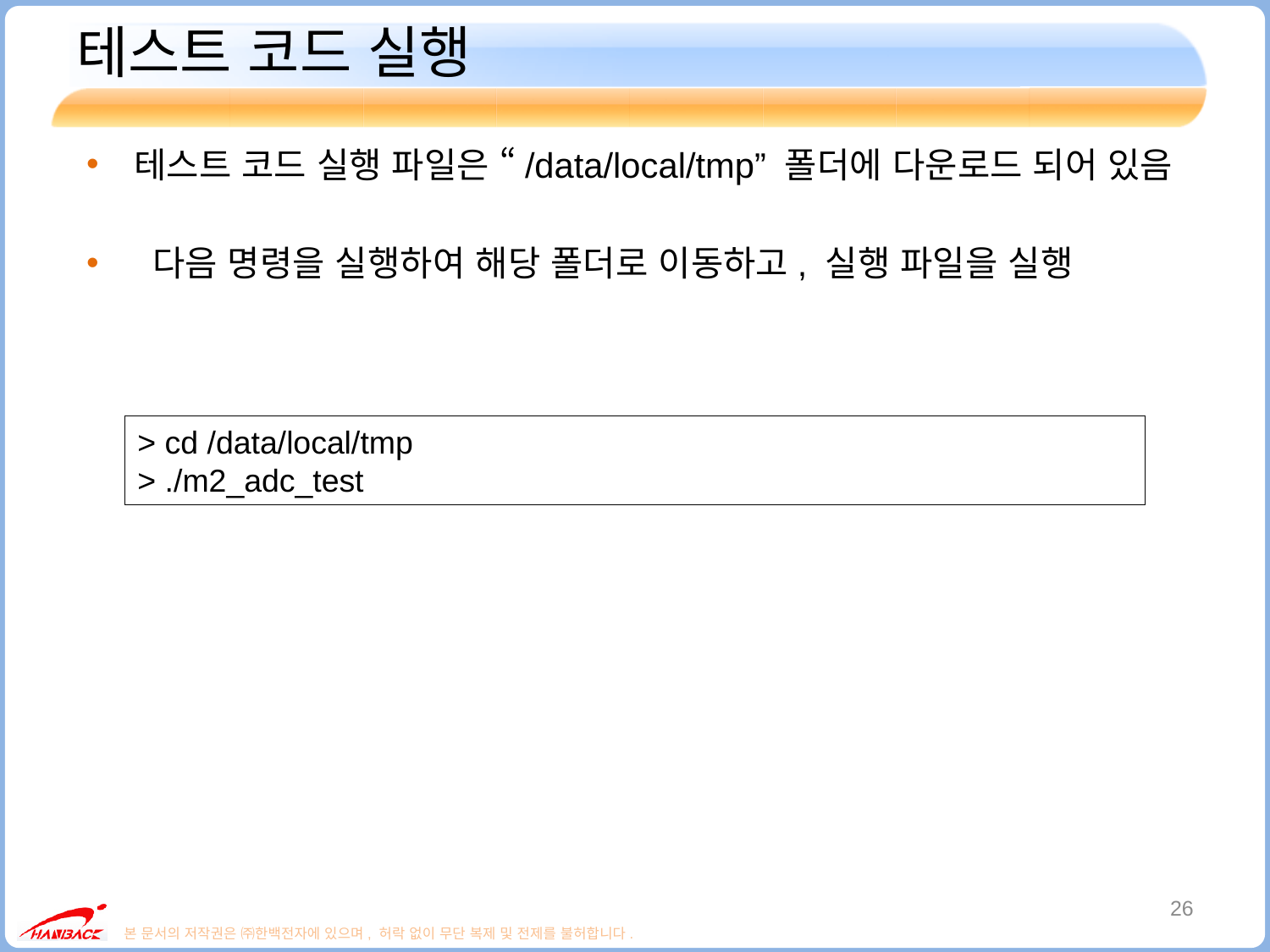

# 테스트 코드 실행
테스트 코드 실행 파일은 “/data/local/tmp” 폴더에 다운로드 되어 있음

 다음 명령을 실행하여 해당 폴더로 이동하고, 실행 파일을 실행
> cd /data/local/tmp
> ./m2_adc_test
26